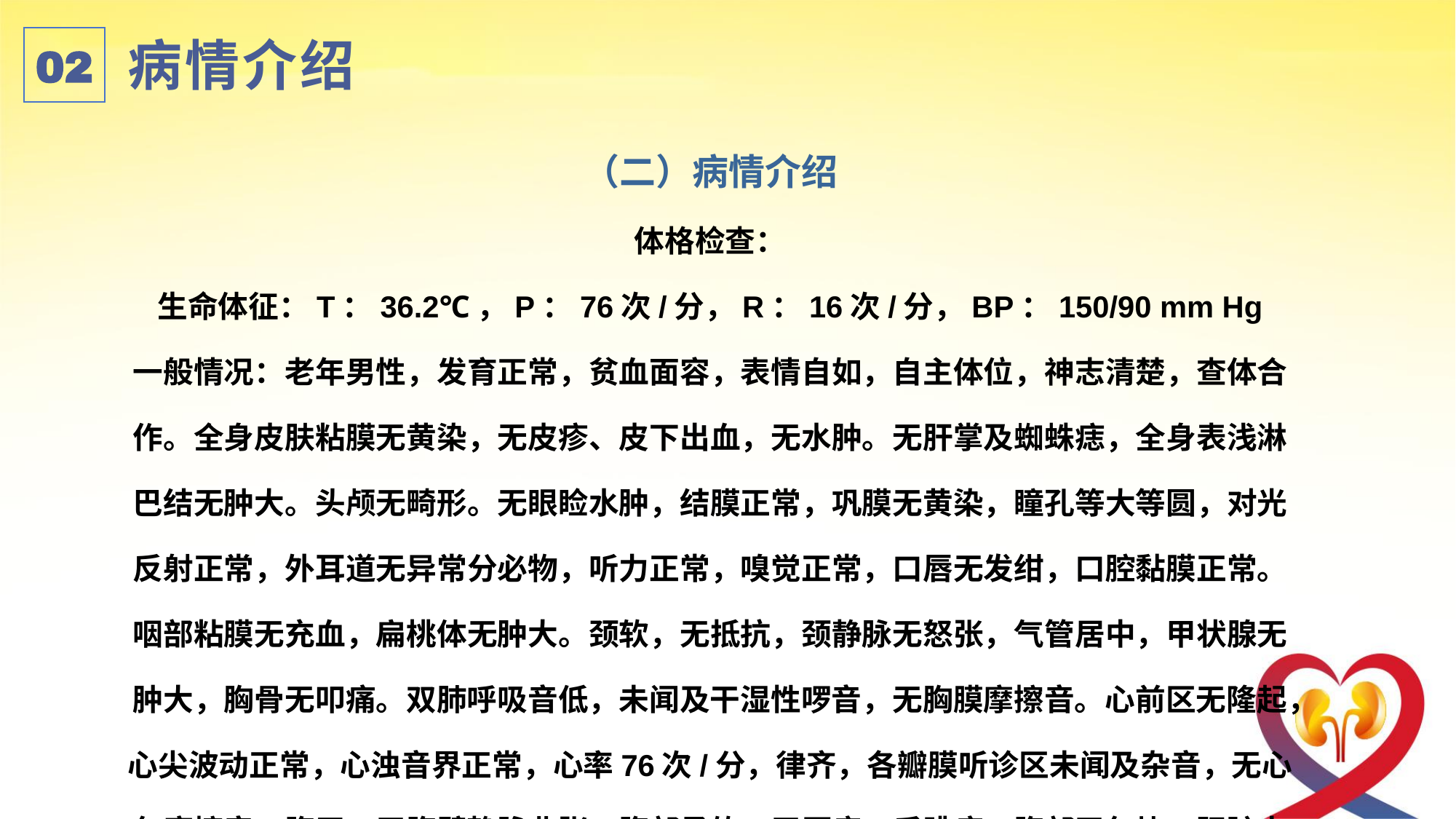

病情介绍
02
（二）病情介绍
体格检查：
生命体征：T：36.2℃，P：76次/分，R：16次/分，BP：150/90 mm Hg
一般情况：老年男性，发育正常，贫血面容，表情自如，自主体位，神志清楚，查体合作。全身皮肤粘膜无黄染，无皮疹、皮下出血，无水肿。无肝掌及蜘蛛痣，全身表浅淋巴结无肿大。头颅无畸形。无眼睑水肿，结膜正常，巩膜无黄染，瞳孔等大等圆，对光反射正常，外耳道无异常分必物，听力正常，嗅觉正常，口唇无发绀，口腔黏膜正常。咽部粘膜无充血，扁桃体无肿大。颈软，无抵抗，颈静脉无怒张，气管居中，甲状腺无肿大，胸骨无叩痛。双肺呼吸音低，未闻及干湿性啰音，无胸膜摩擦音。心前区无隆起，心尖波动正常，心浊音界正常，心率76次/分，律齐，各瓣膜听诊区未闻及杂音，无心包摩擦音。腹平，无腹壁静脉曲张，腹部柔软，无压痛、反跳痛，腹部无包块，肝脏未触及，脾脏未触及，Murphy氏征阴性，肾脏无叩击痛，无移动性浊音。肠鸣音正常，4次分。肛门生殖器未查。脊柱正常生理弯曲。四肢活动自如，无畸形，左前臂可触及血管震颜音、下肢无静脉曲张、杵状指（趾），关节正常。双下肢轻度水肿。四肢肌力、肌张力未见异常，双侧肱二、三头肌腱反射正常，双侧膝、跟健反射正常，双侧Babinski征阴性。Kernig征阴性。